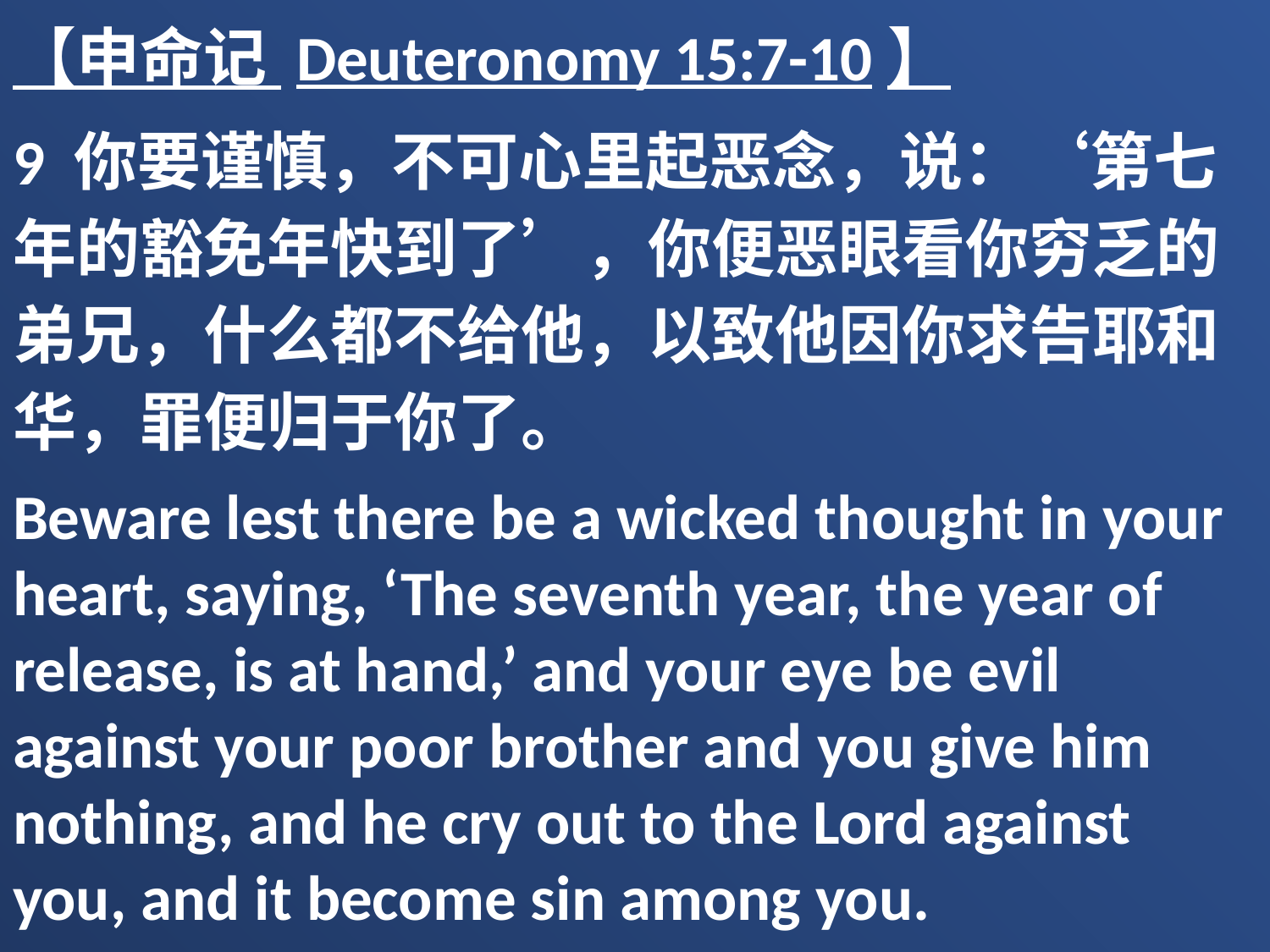

【申命记 Deuteronomy 15:7-10】
9 你要谨慎，不可心里起恶念，说：‘第七年的豁免年快到了’，你便恶眼看你穷乏的弟兄，什么都不给他，以致他因你求告耶和华，罪便归于你了。
Beware lest there be a wicked thought in your heart, saying, ‘The seventh year, the year of release, is at hand,’ and your eye be evil against your poor brother and you give him nothing, and he cry out to the Lord against you, and it become sin among you.